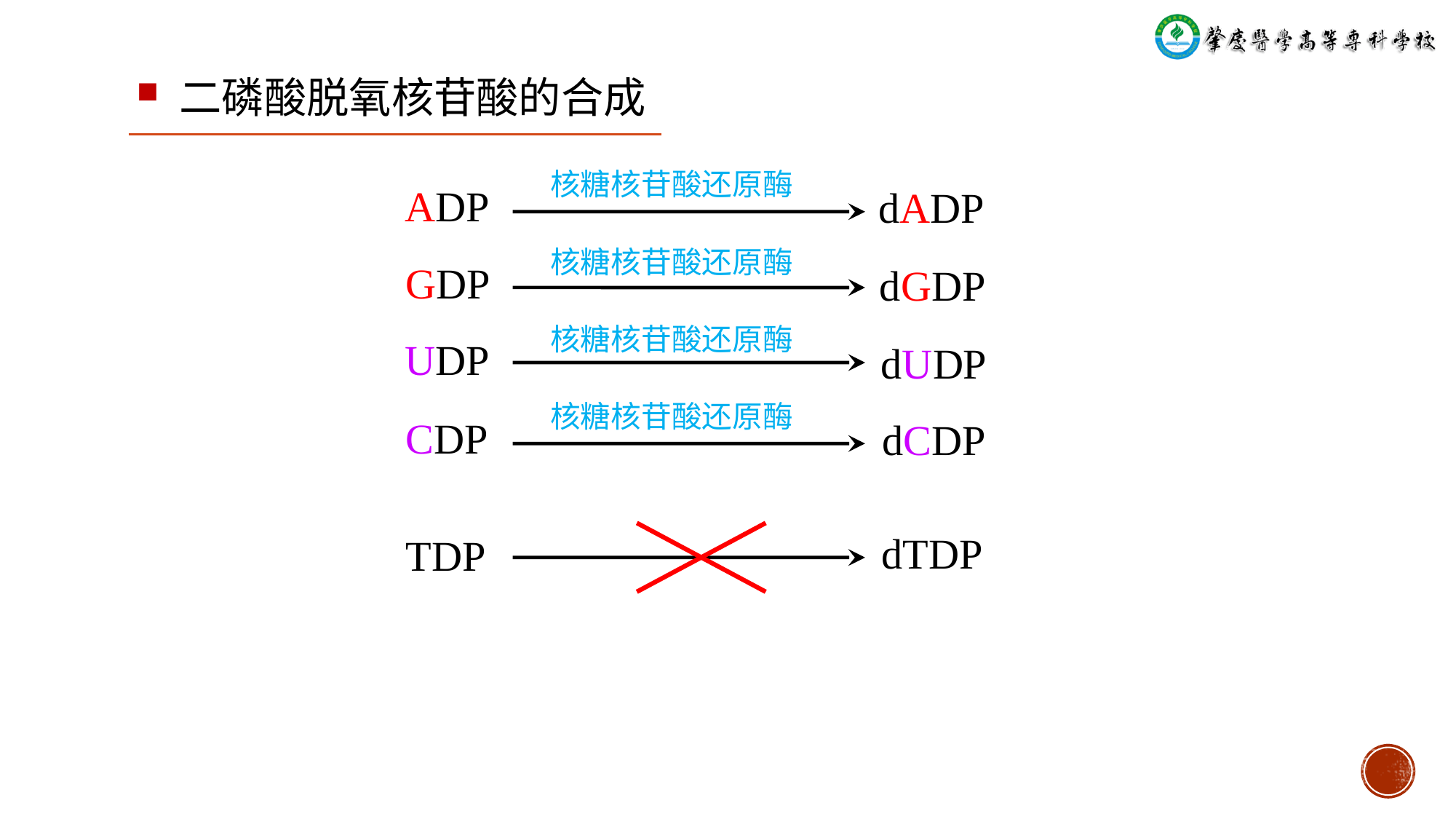

二磷酸脱氧核苷酸的合成
核糖核苷酸还原酶
ADP
dADP

核糖核苷酸还原酶
GDP
dGDP

核糖核苷酸还原酶
UDP
dUDP

核糖核苷酸还原酶
CDP
dCDP

dTDP
TDP